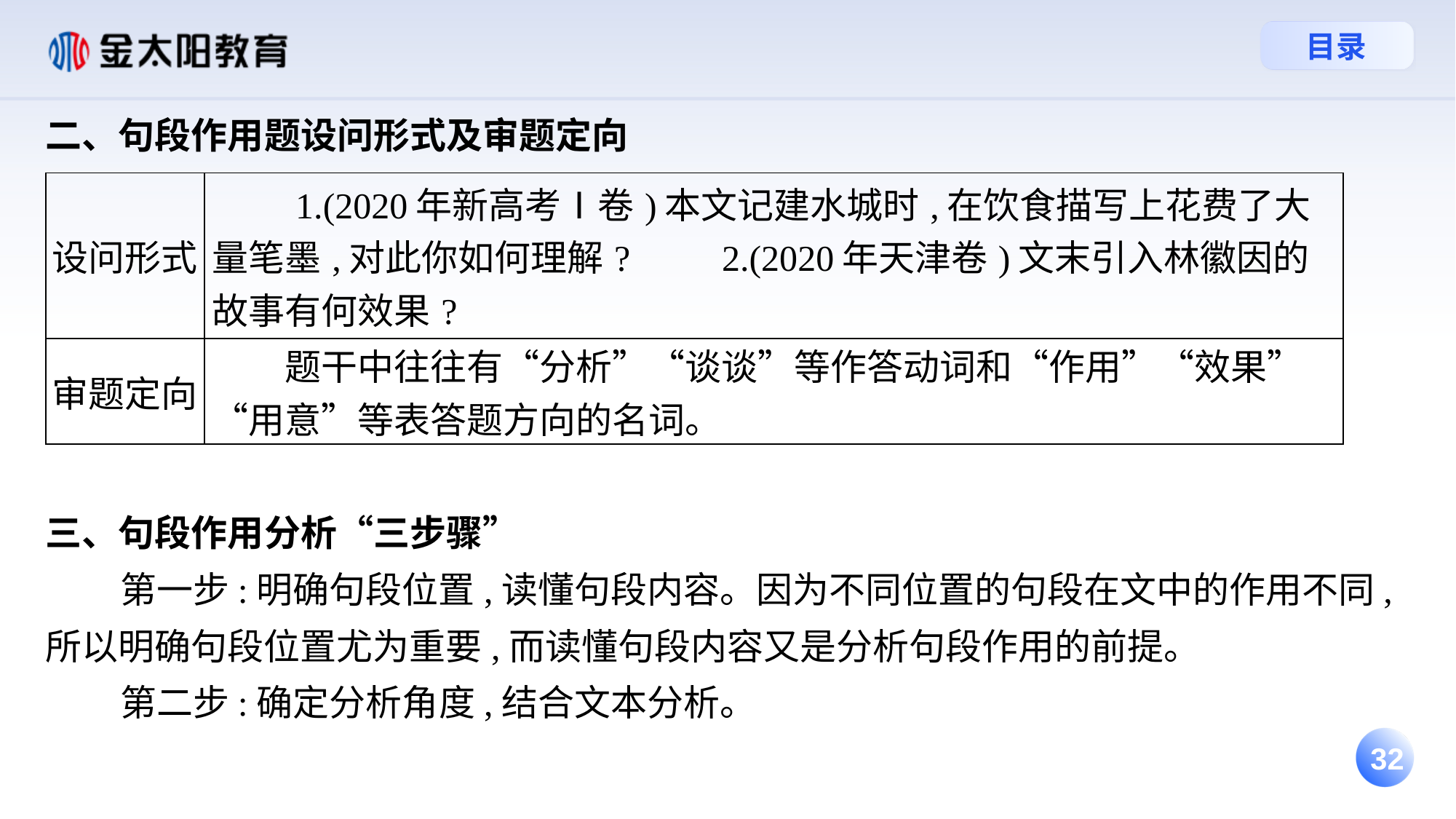

二、句段作用题设问形式及审题定向

三、句段作用分析“三步骤”
        第一步:明确句段位置,读懂句段内容。因为不同位置的句段在文中的作用不同,所以明确句段位置尤为重要,而读懂句段内容又是分析句段作用的前提。
        第二步:确定分析角度,结合文本分析。

| 设问形式 | 1.(2020年新高考Ⅰ卷)本文记建水城时,在饮食描写上花费了大量笔墨,对此你如何理解?　　2.(2020年天津卷)文末引入林徽因的故事有何效果? |
| --- | --- |
| 审题定向 | 题干中往往有“分析”“谈谈”等作答动词和“作用”“效果”“用意”等表答题方向的名词。 |